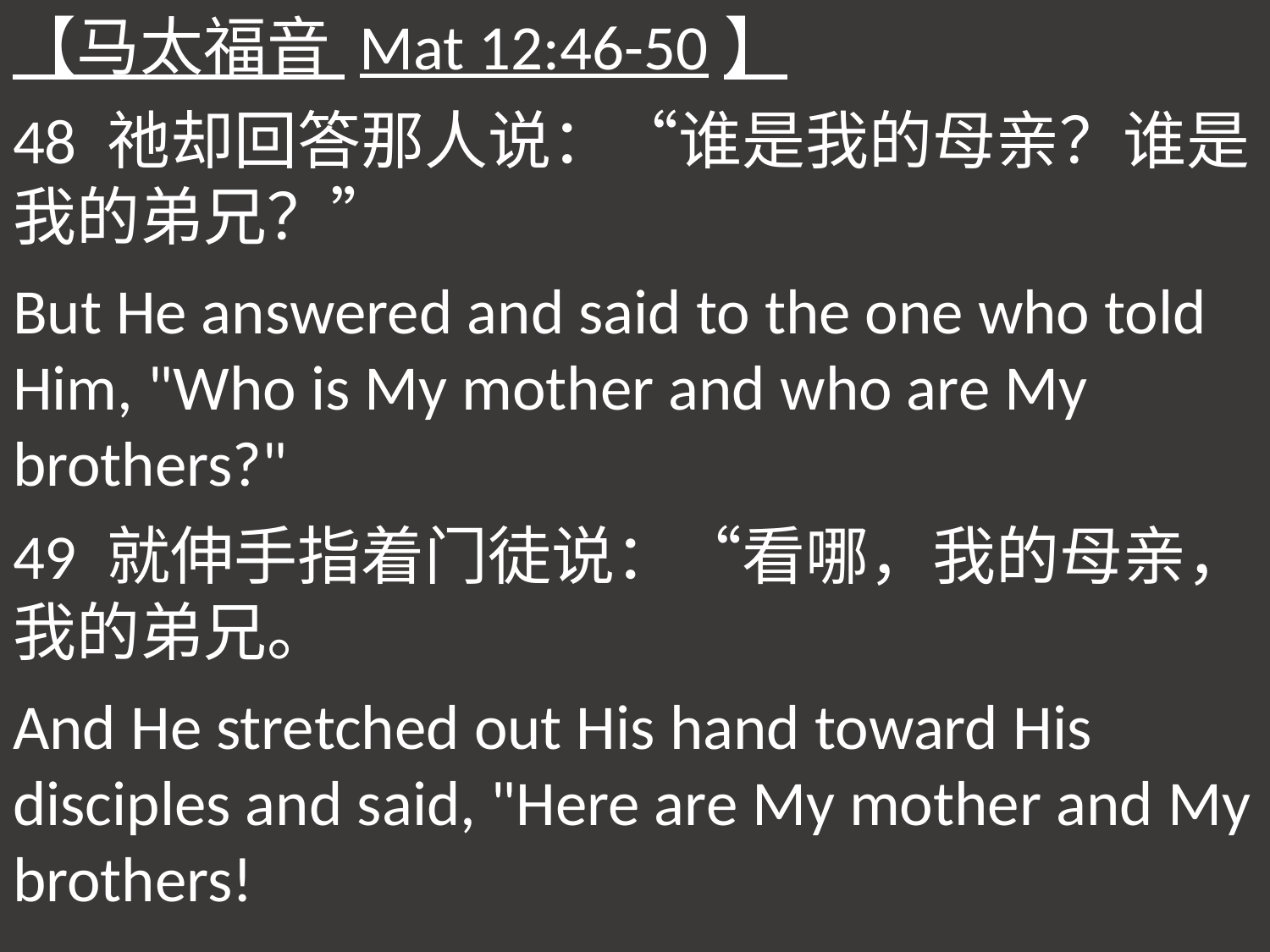

【马太福音 Mat 12:46-50】
48 祂却回答那人说：“谁是我的母亲？谁是我的弟兄？”
But He answered and said to the one who told Him, "Who is My mother and who are My brothers?"
49 就伸手指着门徒说：“看哪，我的母亲，我的弟兄。
And He stretched out His hand toward His disciples and said, "Here are My mother and My brothers!